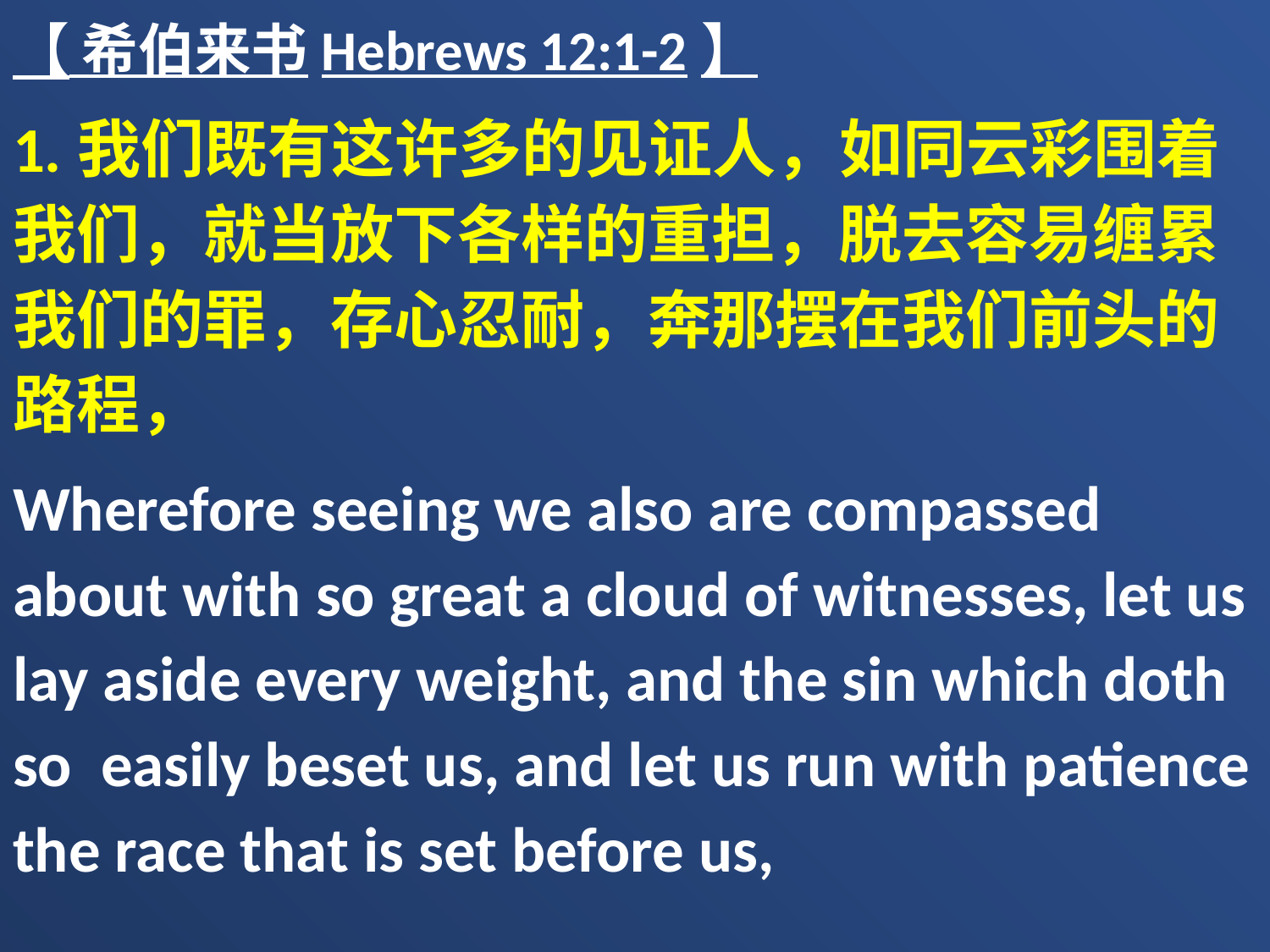

【 希伯来书Hebrews 12:1-2】
1.我们既有这许多的见证人，如同云彩围着我们，就当放下各样的重担，脱去容易缠累我们的罪，存心忍耐，奔那摆在我们前头的路程，
Wherefore seeing we also are compassed about with so great a cloud of witnesses, let us lay aside every weight, and the sin which doth so  easily beset us, and let us run with patience the race that is set before us,